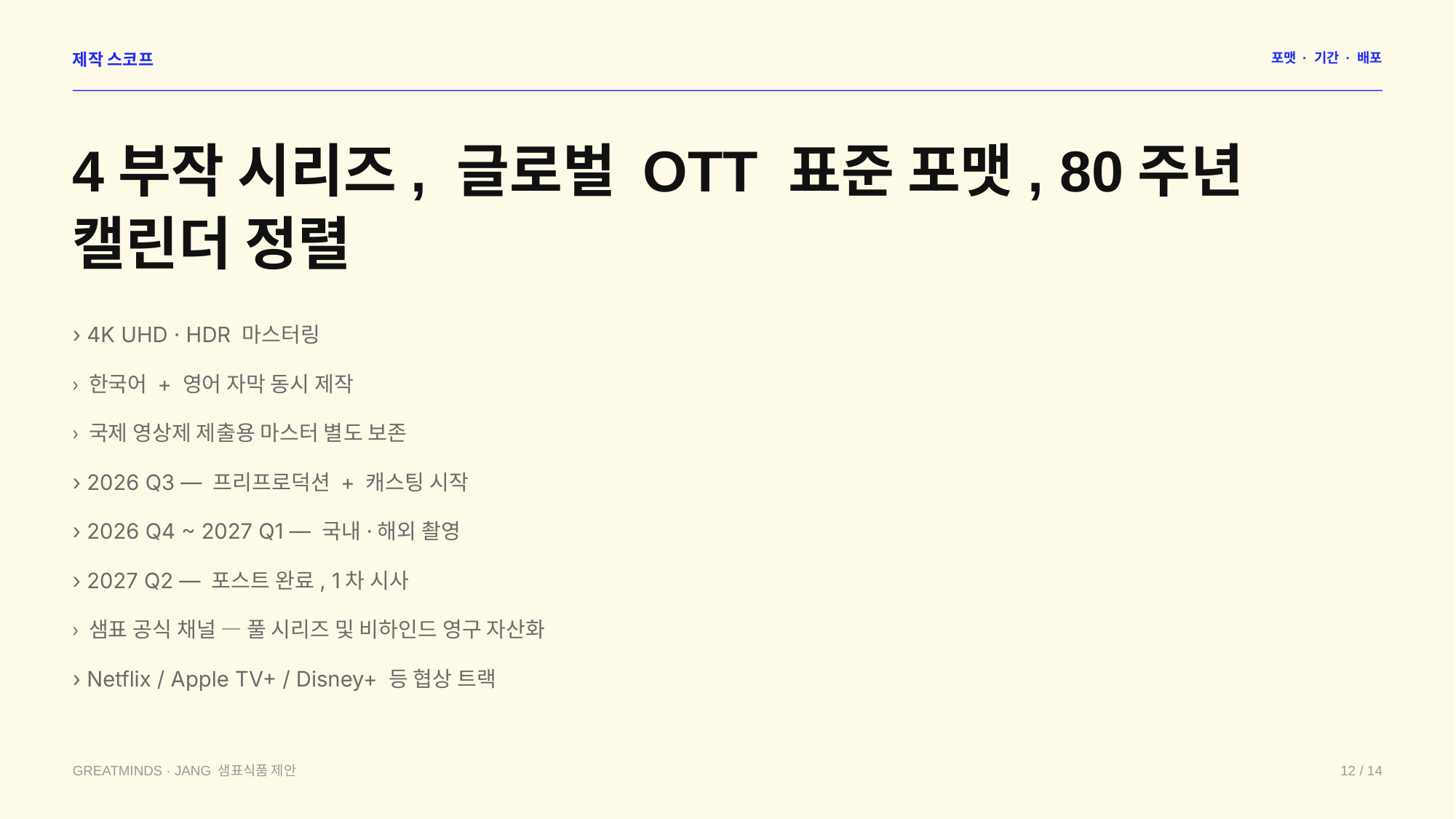

제작 스코프
포맷 · 기간 · 배포

4부작 시리즈, 글로벌 OTT 표준 포맷, 80주년 캘린더 정렬
› 4K UHD · HDR 마스터링
› 한국어 + 영어 자막 동시 제작
› 국제 영상제 제출용 마스터 별도 보존
› 2026 Q3 — 프리프로덕션 + 캐스팅 시작
› 2026 Q4 ~ 2027 Q1 — 국내·해외 촬영
› 2027 Q2 — 포스트 완료, 1차 시사
› 샘표 공식 채널 — 풀 시리즈 및 비하인드 영구 자산화
› Netflix / Apple TV+ / Disney+ 등 협상 트랙
GREATMINDS · JANG 샘표식품 제안
12 / 14